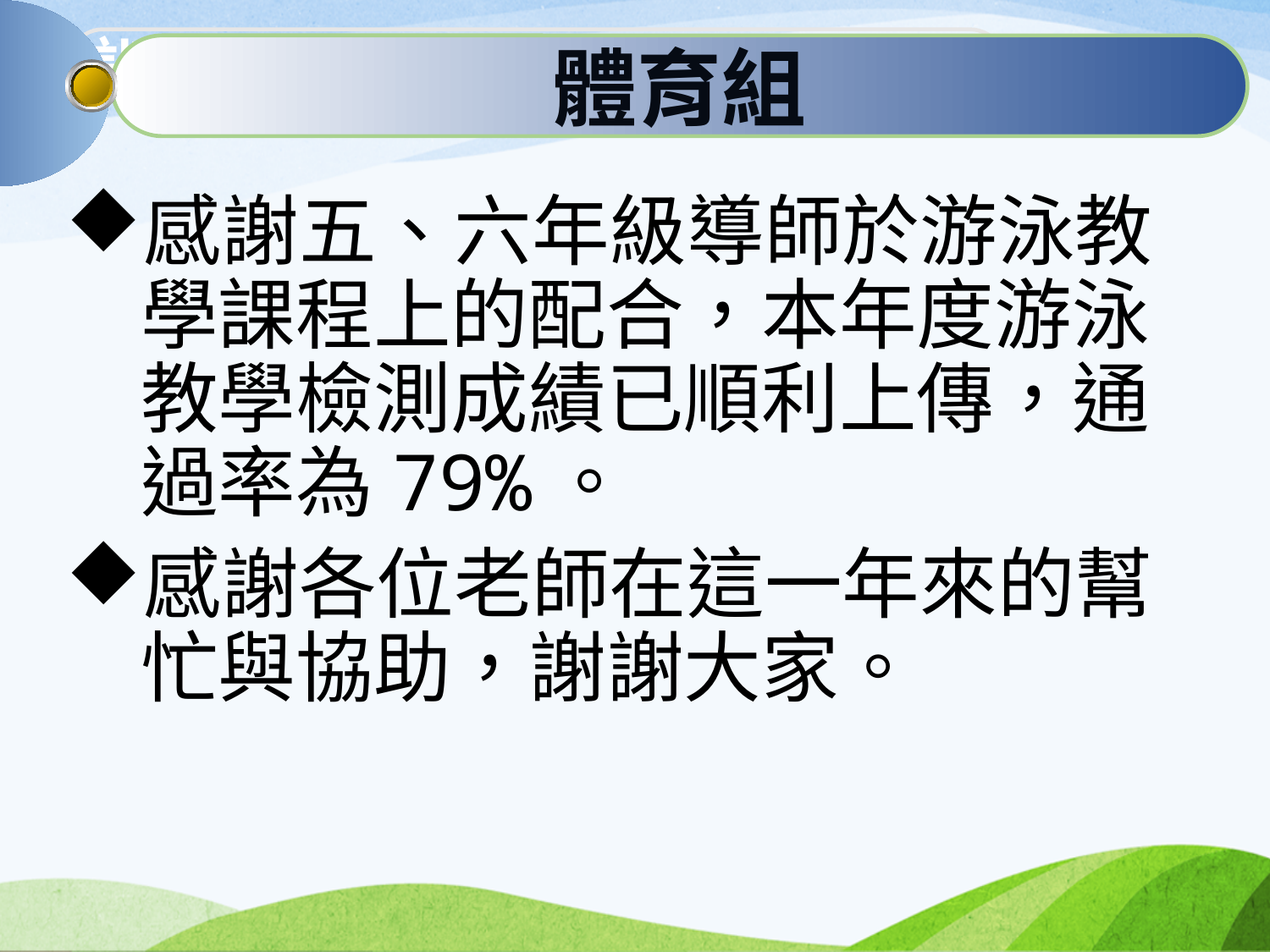

訓育組
體育組

感謝五、六年級導師於游泳教學課程上的配合，本年度游泳教學檢測成績已順利上傳，通過率為79%。
感謝各位老師在這一年來的幫忙與協助，謝謝大家。